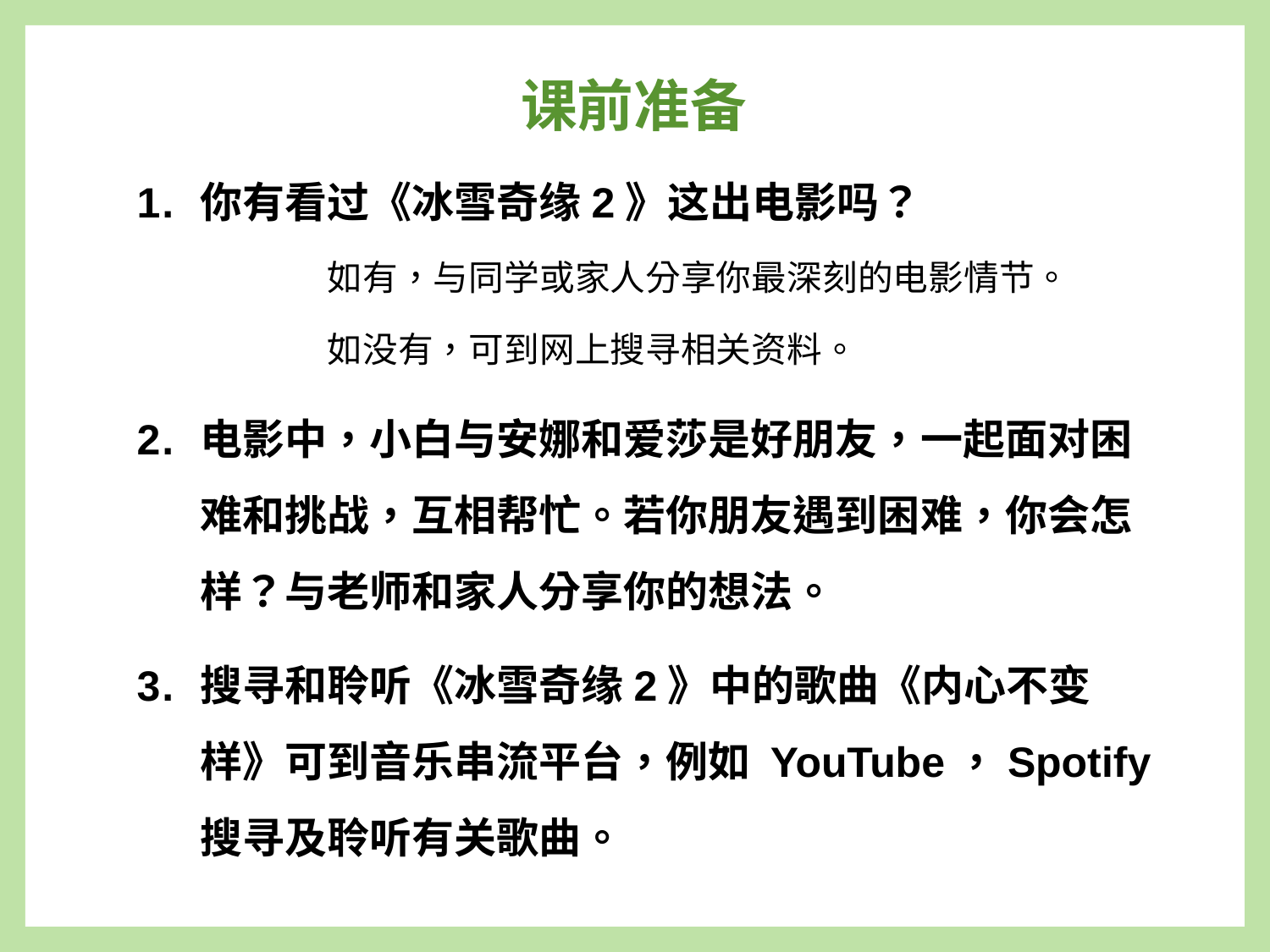

# 课前准备
你有看过《冰雪奇缘2》这出电影吗？
	如有，与同学或家人分享你最深刻的电影情节。
	如没有，可到网上搜寻相关资料。
电影中，小白与安娜和爱莎是好朋友，一起面对困难和挑战，互相帮忙。若你朋友遇到困难，你会怎样？与老师和家人分享你的想法。
搜寻和聆听《冰雪奇缘2》中的歌曲《内心不变样》可到音乐串流平台，例如 YouTube，Spotify搜寻及聆听有关歌曲。